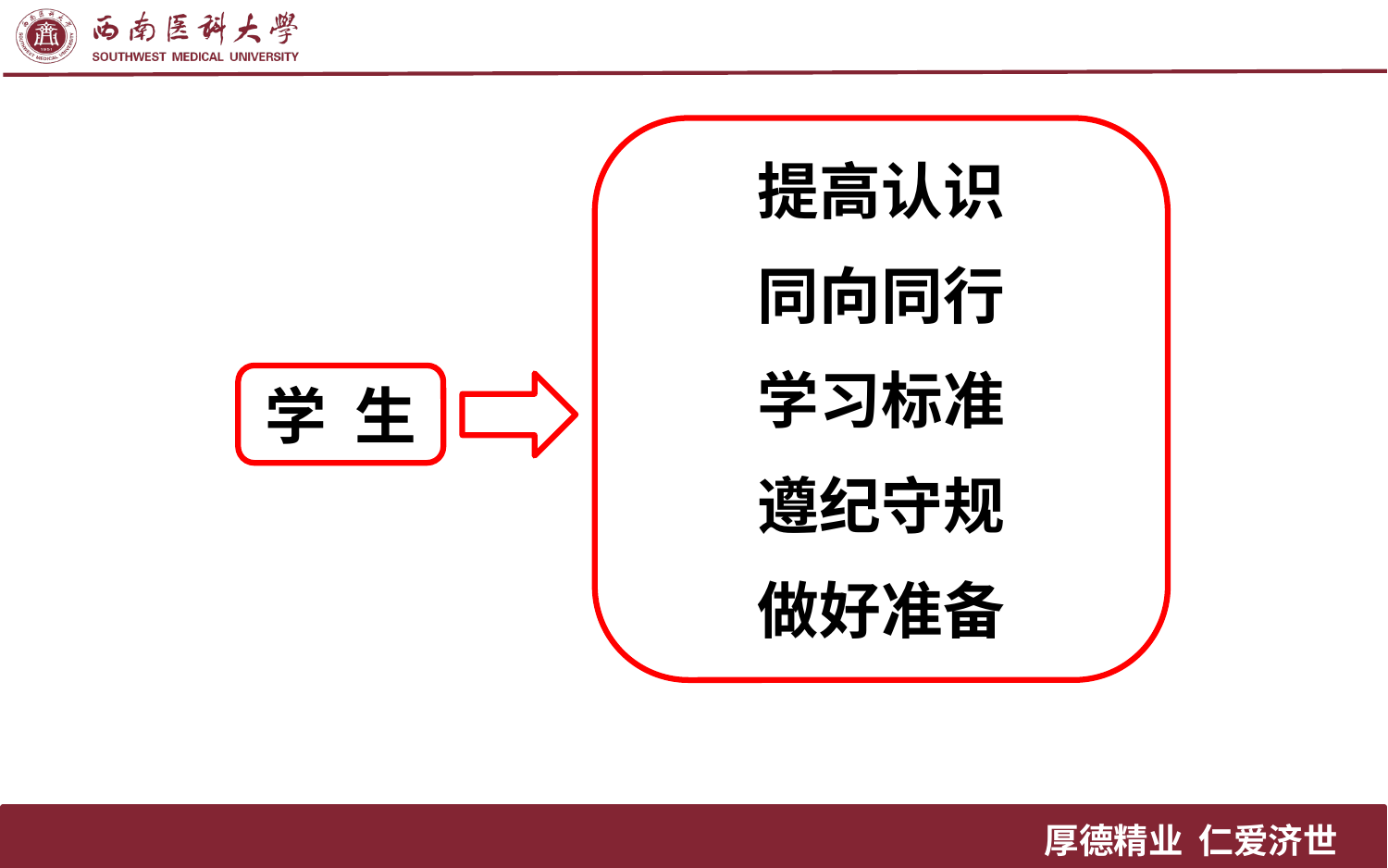

提高认识
同向同行
学习标准
遵纪守规
做好准备
学  生